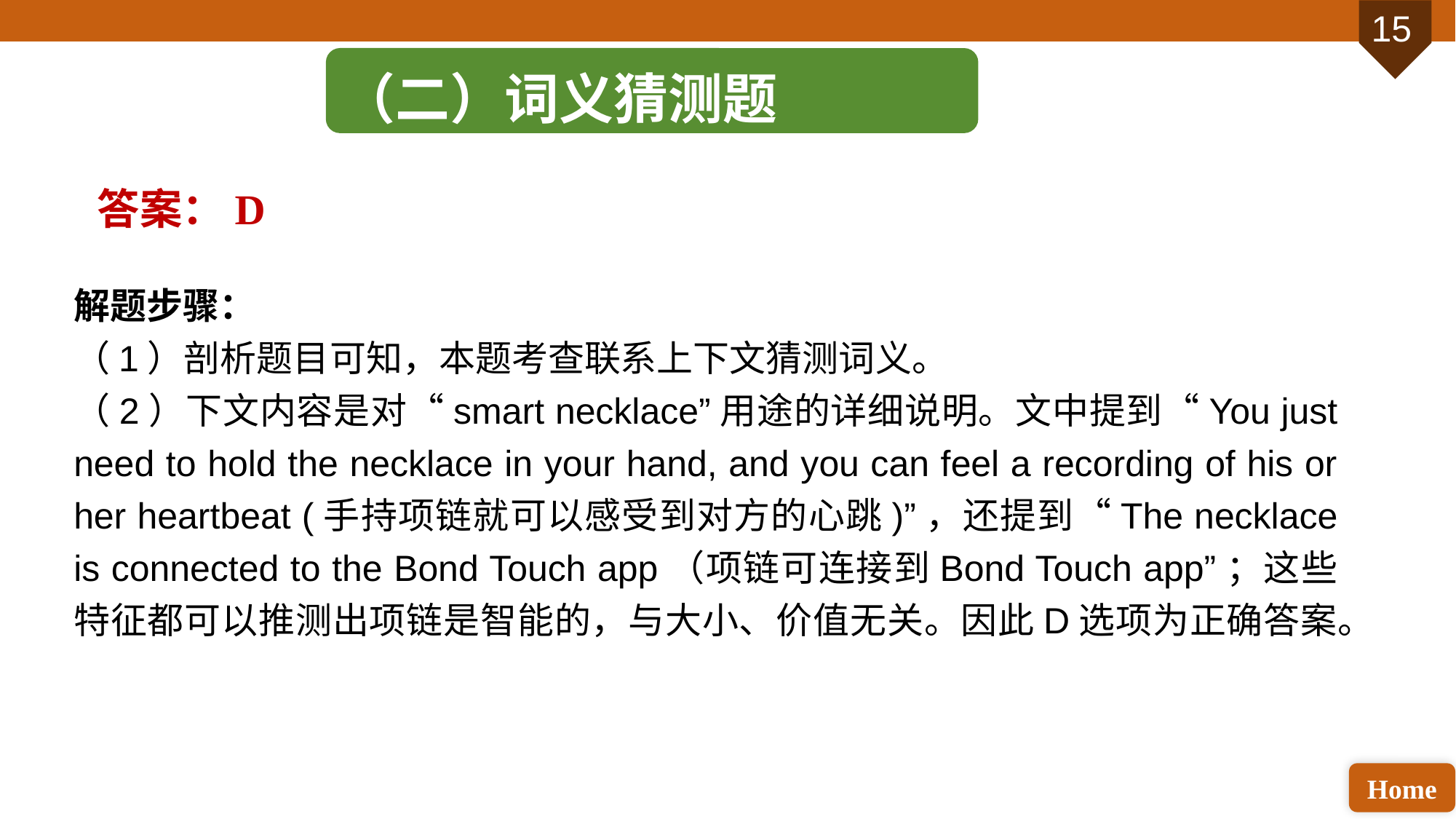

（二）词义猜测题
答案：D
解题步骤：
（1）剖析题目可知，本题考查联系上下文猜测词义。
（2）下文内容是对“smart necklace”用途的详细说明。文中提到“You just need to hold the necklace in your hand, and you can feel a recording of his or her heartbeat (手持项链就可以感受到对方的心跳)”，还提到“The necklace is connected to the Bond Touch app（项链可连接到Bond Touch app”；这些特征都可以推测出项链是智能的，与大小、价值无关。因此D选项为正确答案。